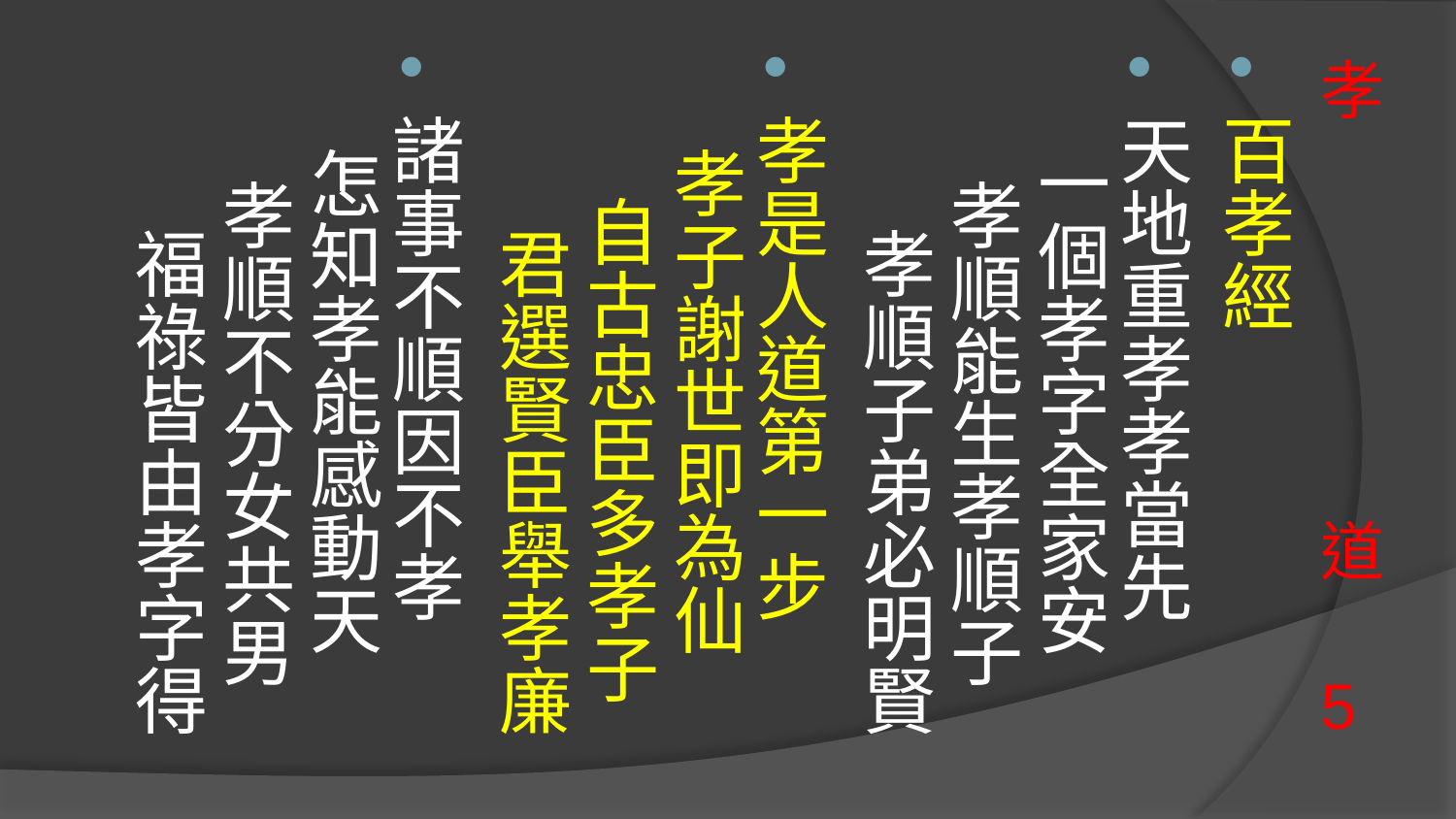

百孝經
天地重孝孝當先            一個孝字全家安            孝順能生孝順子             孝順子弟必明賢
孝是人道第一步            孝子謝世即為仙             自古忠臣多孝子            君選賢臣舉孝廉
諸事不順因不孝            怎知孝能感動天            孝順不分女共男             福祿皆由孝字得

# 孝 道 5